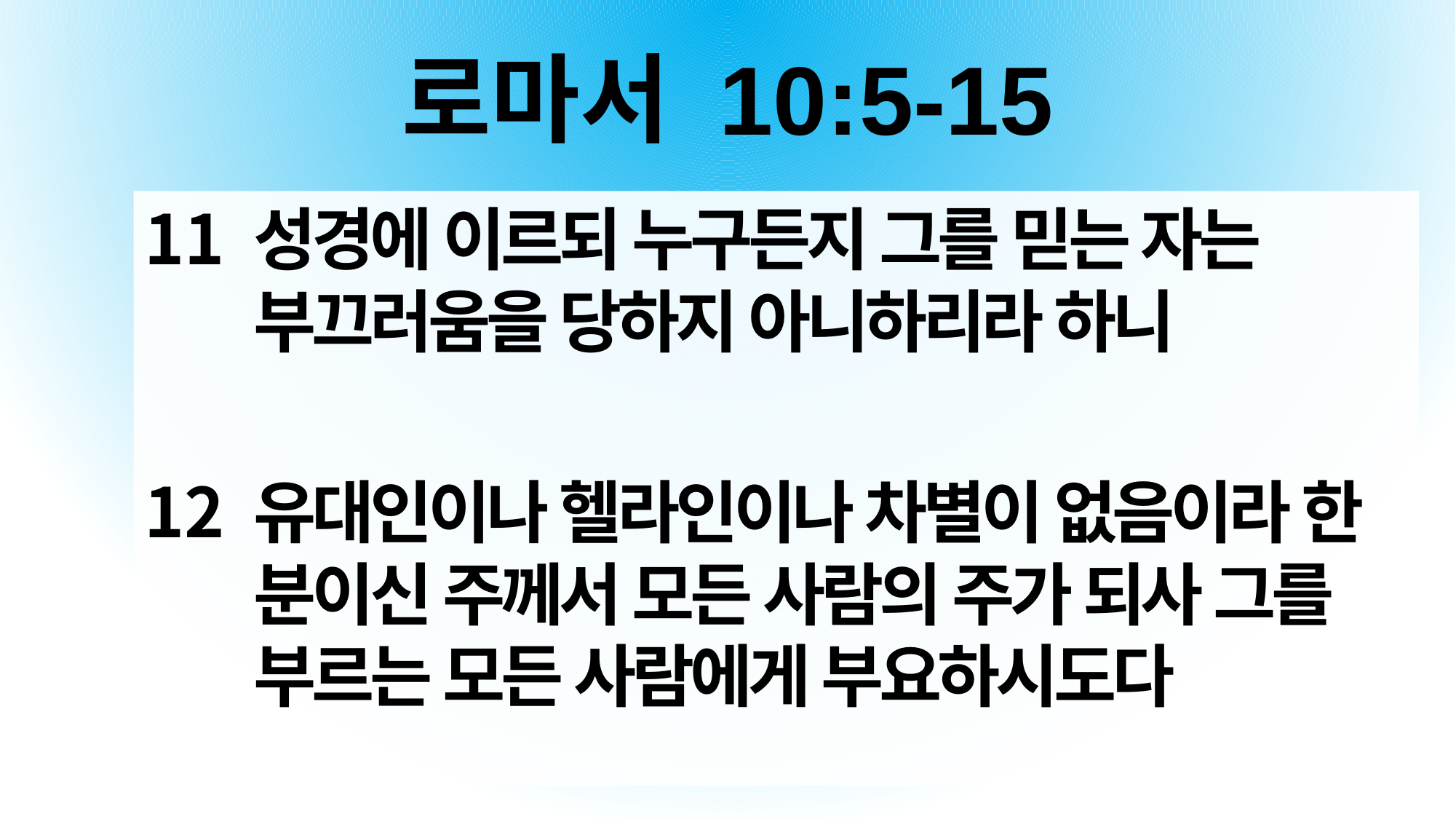

# 로마서 10:5-15
성경에 이르되 누구든지 그를 믿는 자는 부끄러움을 당하지 아니하리라 하니

유대인이나 헬라인이나 차별이 없음이라 한 분이신 주께서 모든 사람의 주가 되사 그를 부르는 모든 사람에게 부요하시도다